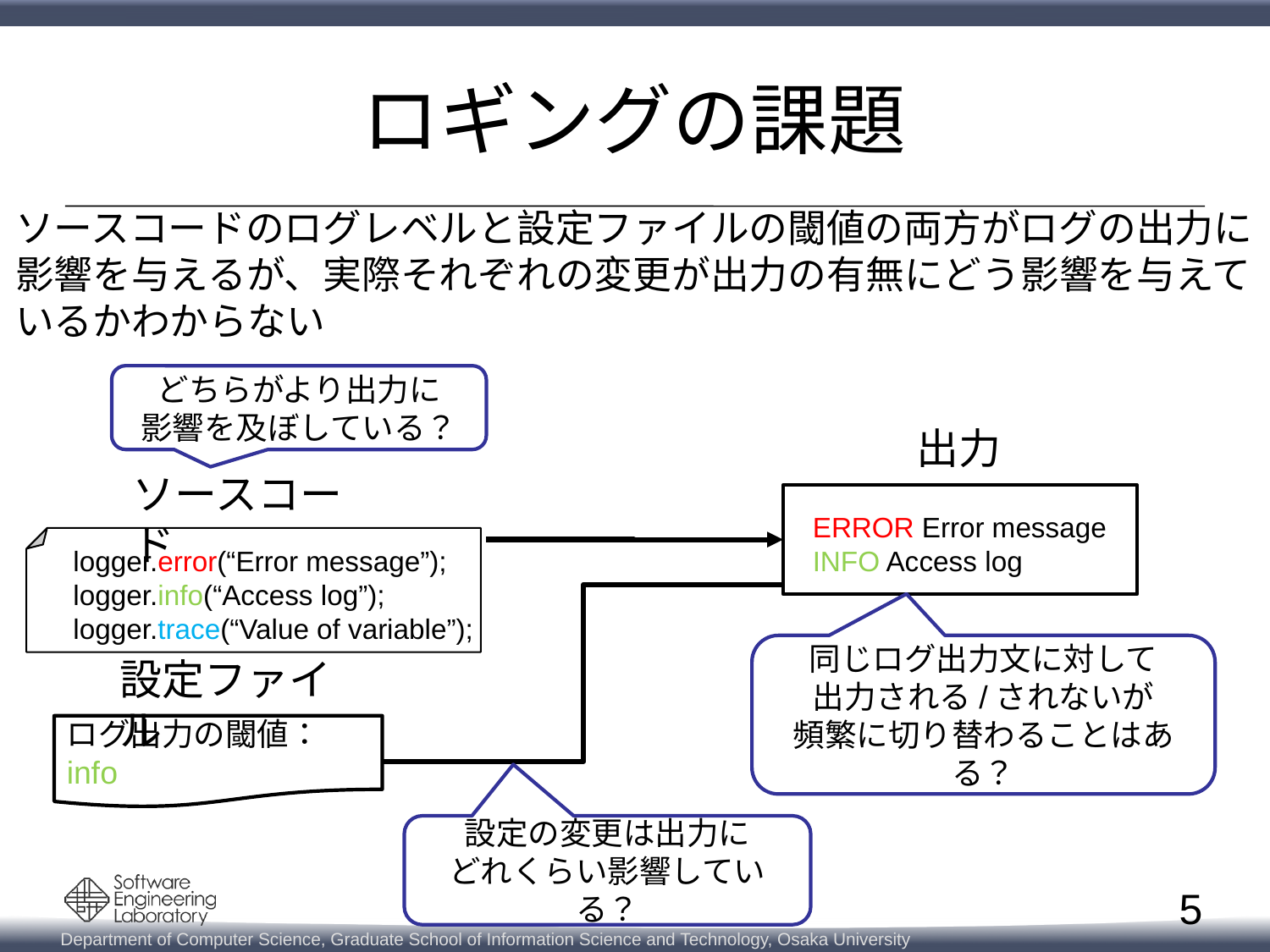

# ロギングの課題
ソースコードのログレベルと設定ファイルの閾値の両方がログの出力に
影響を与えるが、実際それぞれの変更が出力の有無にどう影響を与えて
いるかわからない

どちらがより出力に
影響を及ぼしている？
出力
ソースコード

ERROR Error message
INFO Access log

logger.error(“Error message”);
logger.info(“Access log”);
logger.trace(“Value of variable”);
同じログ出力文に対して
出力される/されないが
頻繁に切り替わることはある？
設定ファイル
ログ出力の閾値：info
設定の変更は出力に
どれくらい影響している？
5